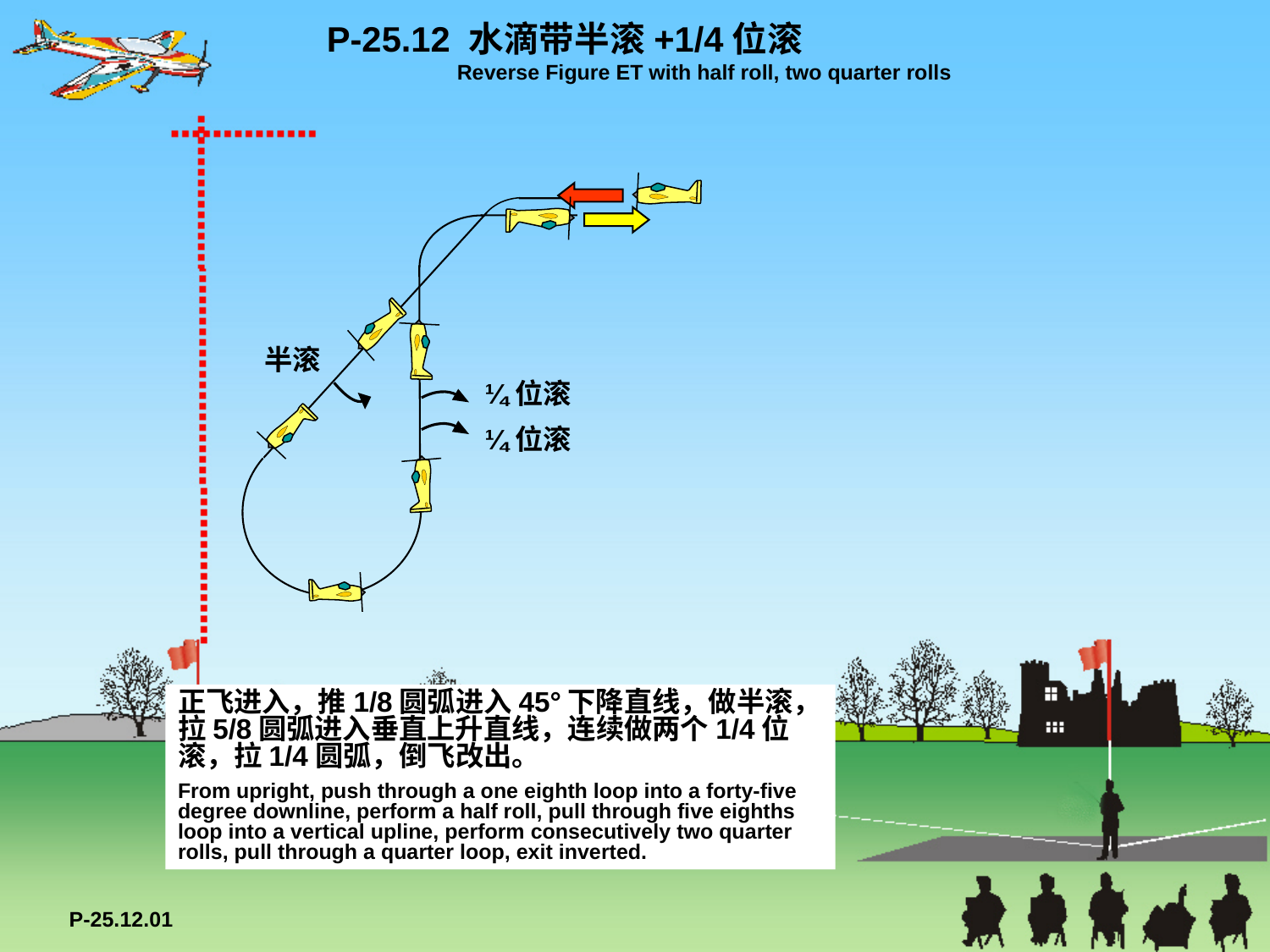

P-25.12 水滴带半滚+1/4位滚
                      Reverse Figure ET with half roll, two quarter rolls

半滚

¼位滚

¼位滚

正飞进入，推1/8圆弧进入45°下降直线，做半滚，拉5/8圆弧进入垂直上升直线，连续做两个1/4位滚，拉1/4圆弧，倒飞改出。
From upright, push through a one eighth loop into a forty-five degree downline, perform a half roll, pull through five eighths loop into a vertical upline, perform consecutively two quarter rolls, pull through a quarter loop, exit inverted.
P-25.12.01